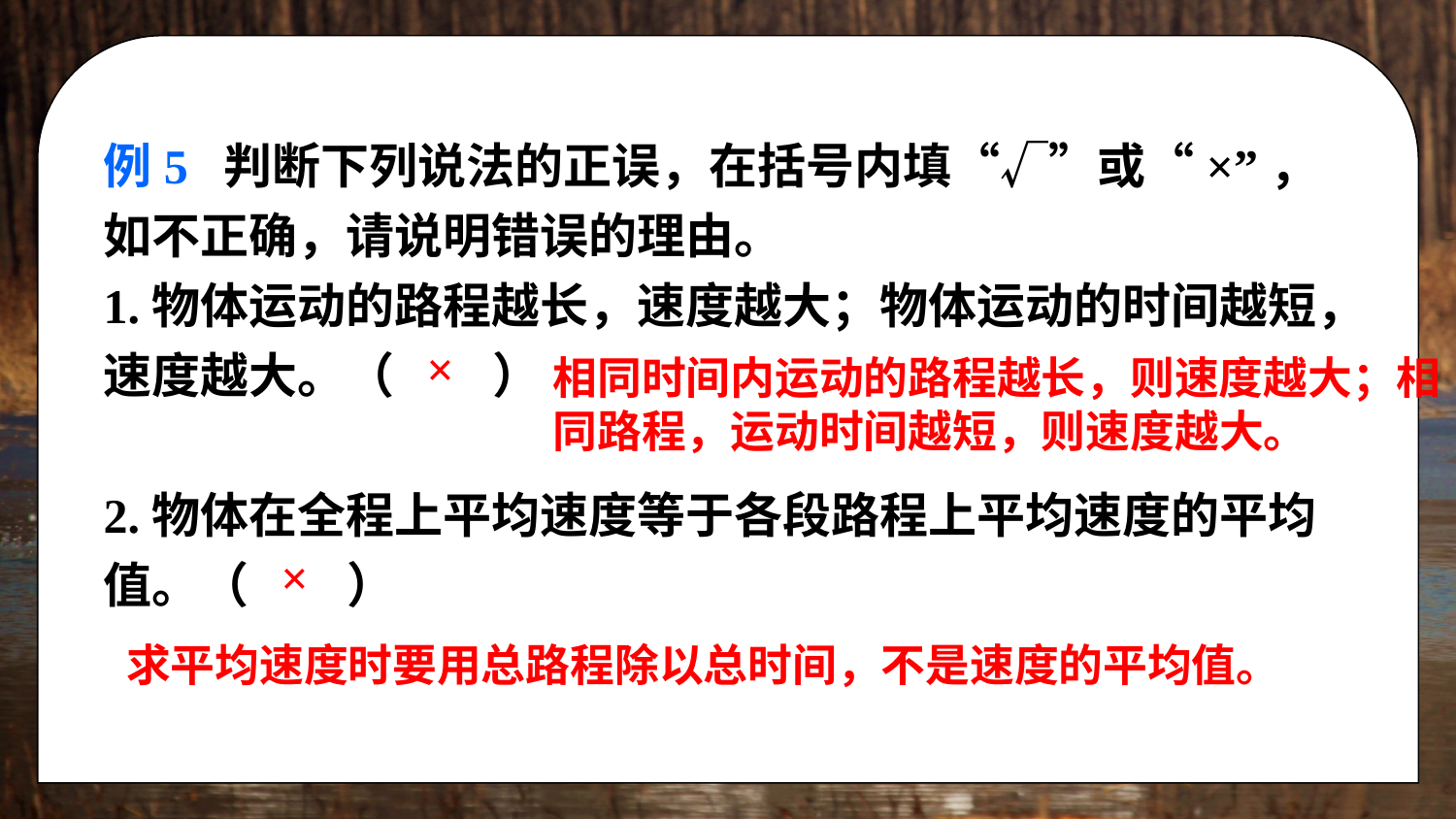

例5  判断下列说法的正误，在括号内填“√”或“×”，如不正确，请说明错误的理由。
1.物体运动的路程越长，速度越大；物体运动的时间越短，速度越大。（         ）

2.物体在全程上平均速度等于各段路程上平均速度的平均值。（         ）
×
相同时间内运动的路程越长，则速度越大；相同路程，运动时间越短，则速度越大。
×
求平均速度时要用总路程除以总时间，不是速度的平均值。